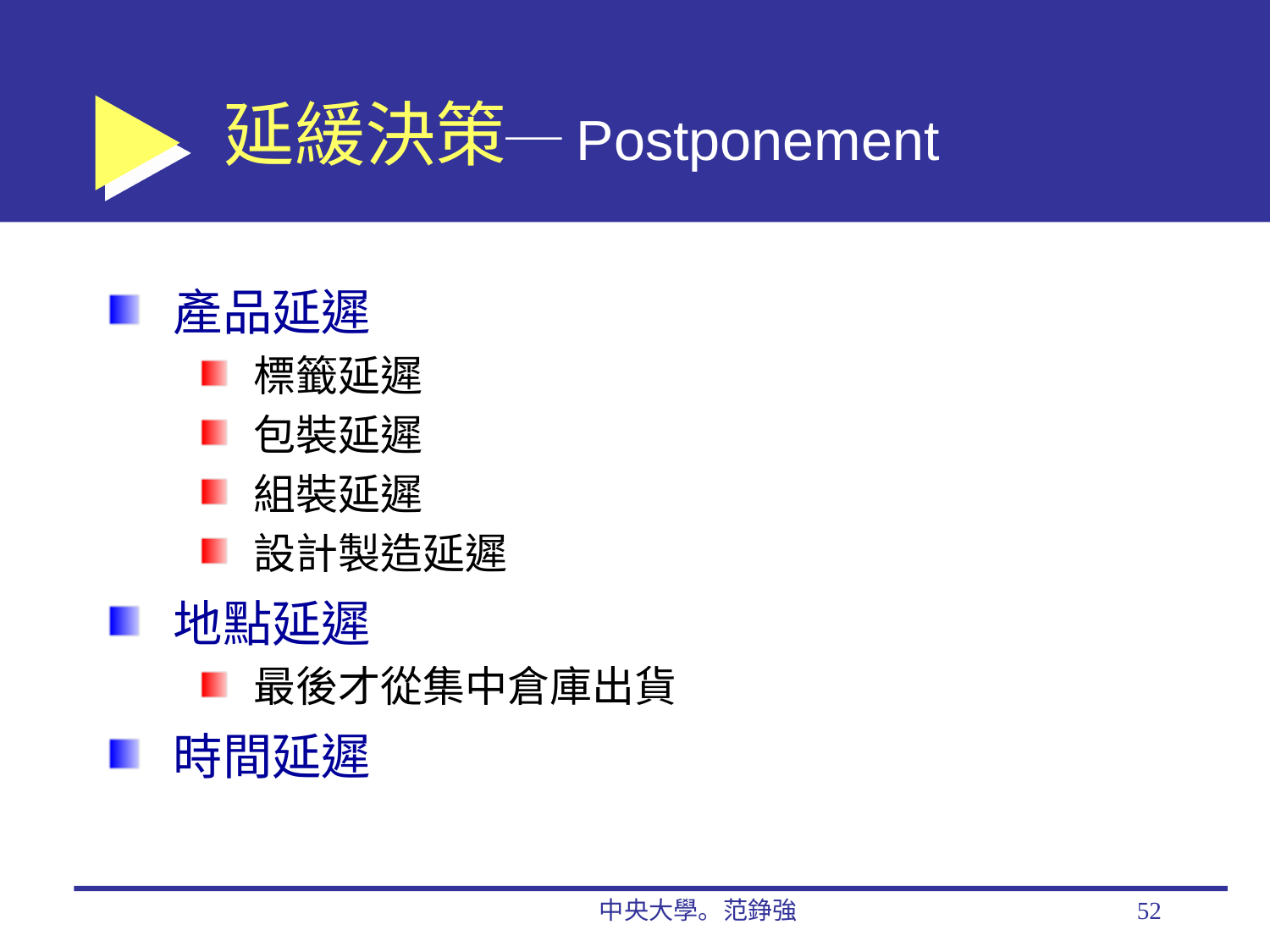

# 延緩決策─Postponement
產品延遲
標籤延遲
包裝延遲
組裝延遲
設計製造延遲
地點延遲
最後才從集中倉庫出貨
時間延遲
中央大學。范錚強
52